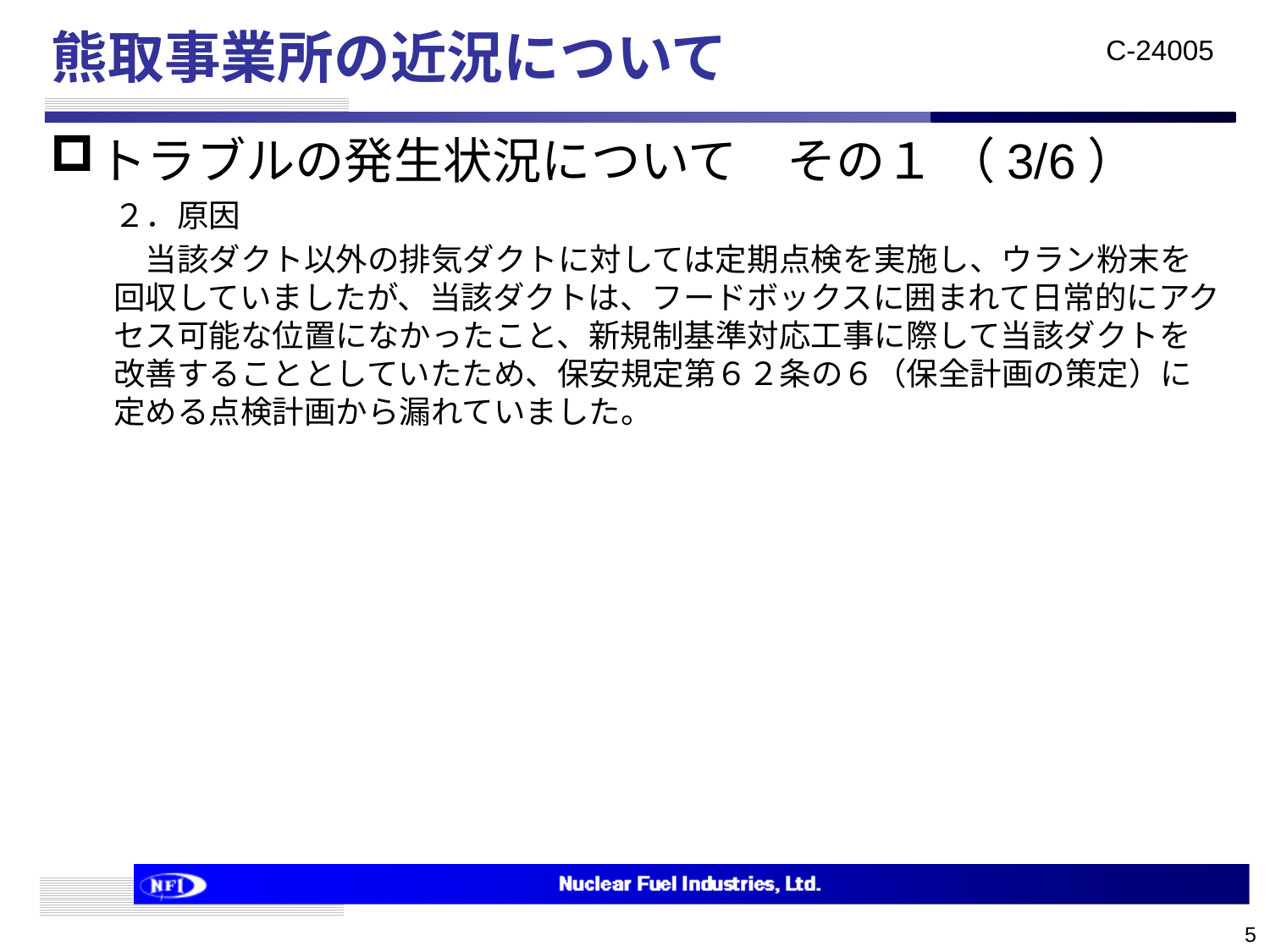

# 熊取事業所の近況について
トラブルの発生状況について　その１ （3/6）
２．原因
　当該ダクト以外の排気ダクトに対しては定期点検を実施し、ウラン粉末を回収していましたが、当該ダクトは、フードボックスに囲まれて日常的にアクセス可能な位置になかったこと、新規制基準対応工事に際して当該ダクトを改善することとしていたため、保安規定第６２条の６（保全計画の策定）に定める点検計画から漏れていました。

5